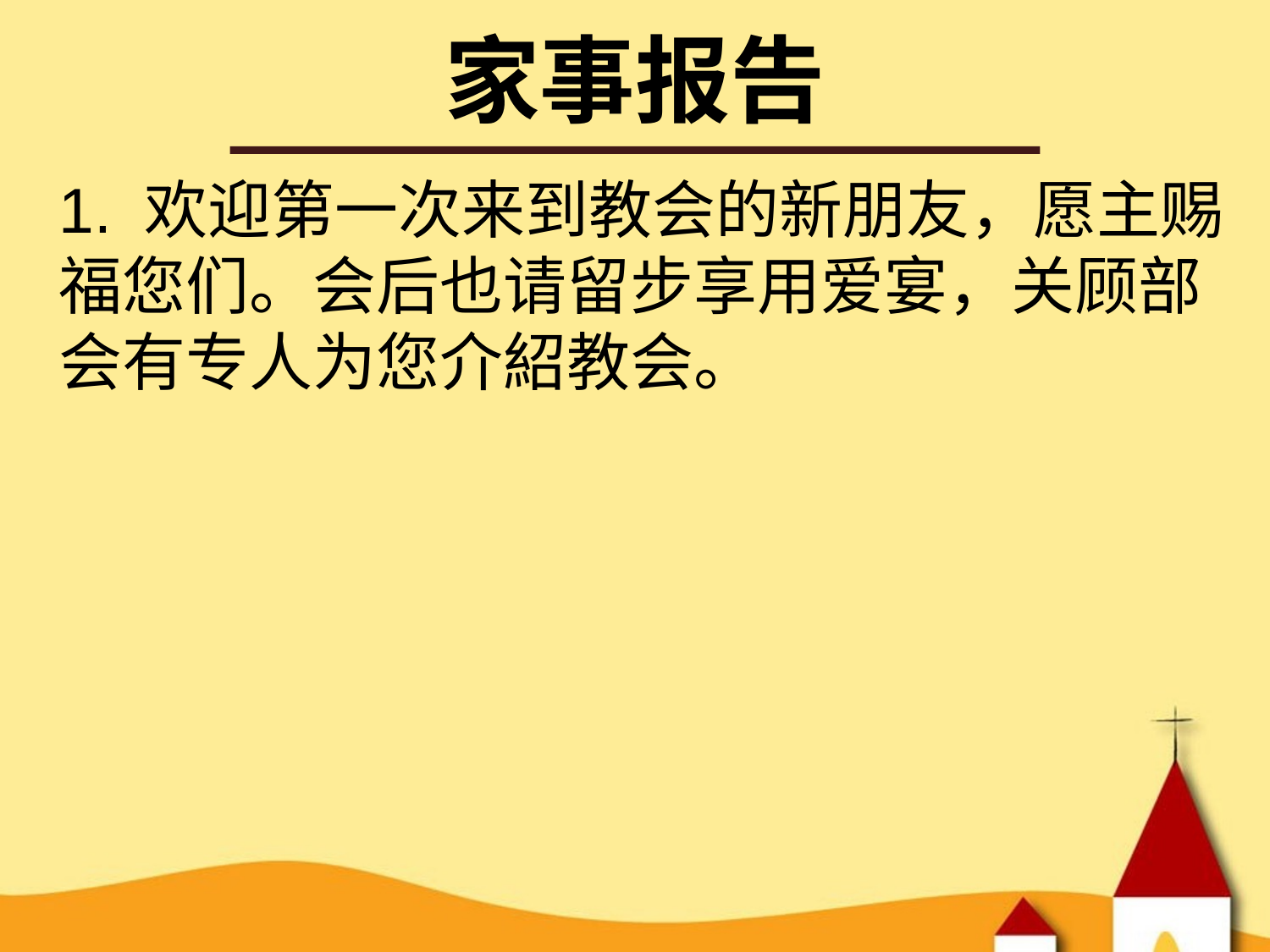

# 家事报告

1. 欢迎第一次来到教会的新朋友，愿主赐福您们。会后也请留步享用爱宴，关顾部会有专人为您介紹教会。